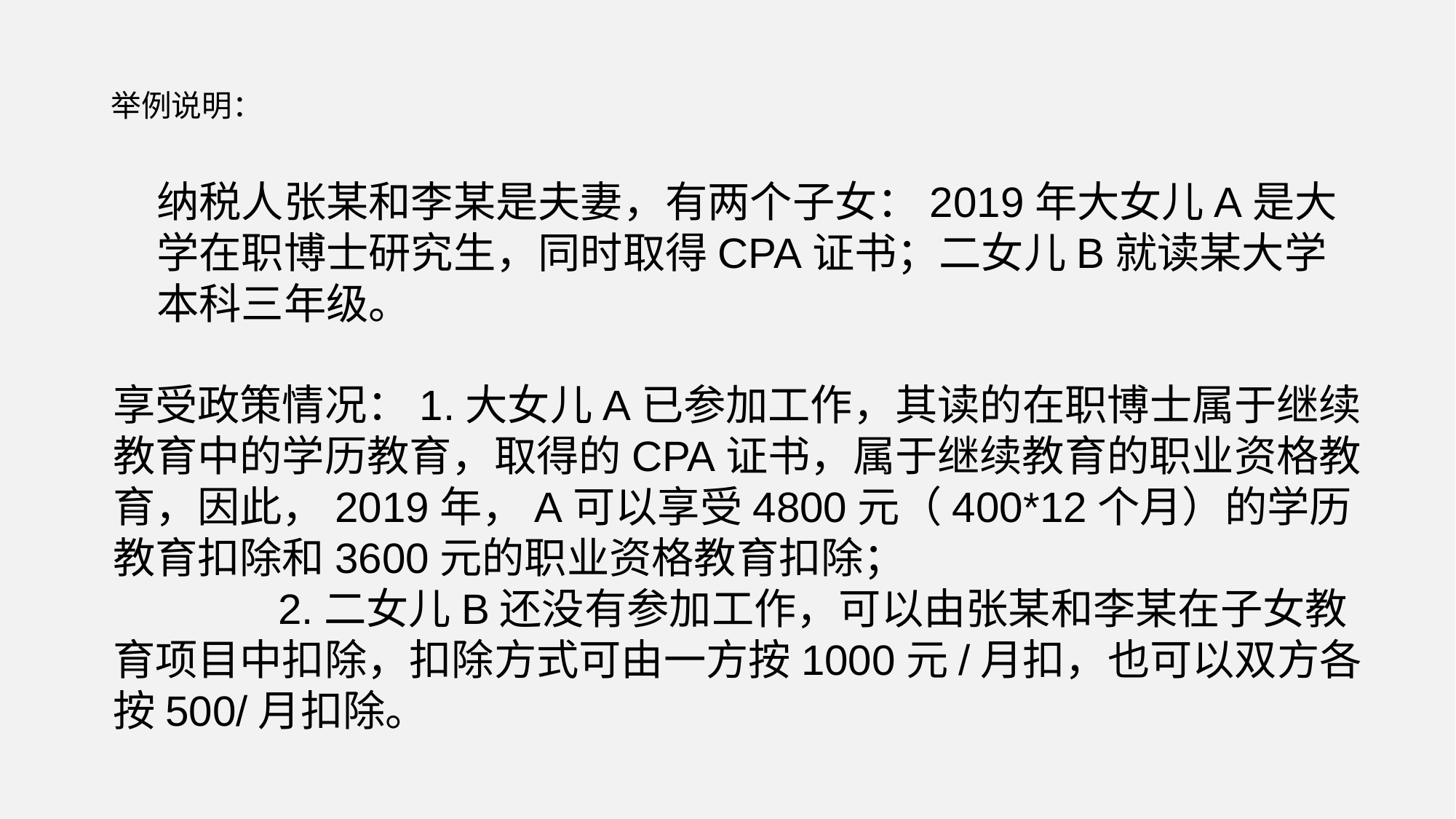

举例说明：
纳税人张某和李某是夫妻，有两个子女：2019年大女儿A是大学在职博士研究生，同时取得CPA证书；二女儿B就读某大学本科三年级。
享受政策情况：1.大女儿A已参加工作，其读的在职博士属于继续教育中的学历教育，取得的CPA证书，属于继续教育的职业资格教育，因此，2019年，A可以享受4800元（400*12个月）的学历教育扣除和3600元的职业资格教育扣除；
              2.二女儿B还没有参加工作，可以由张某和李某在子女教育项目中扣除，扣除方式可由一方按1000元/月扣，也可以双方各按500/月扣除。